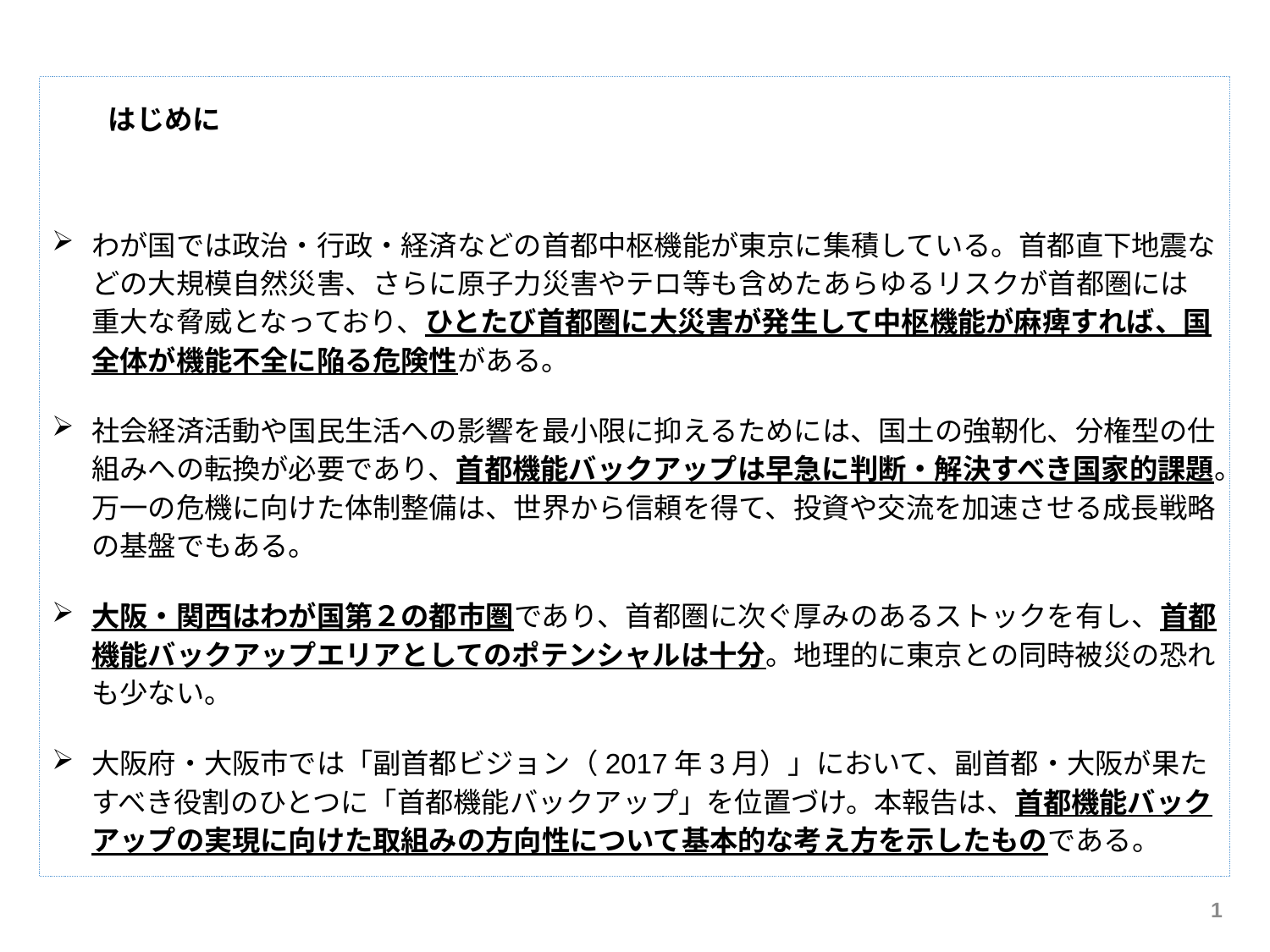

はじめに

わが国では政治・行政・経済などの首都中枢機能が東京に集積している。首都直下地震などの大規模自然災害、さらに原子力災害やテロ等も含めたあらゆるリスクが首都圏には重大な脅威となっており、ひとたび首都圏に大災害が発生して中枢機能が麻痺すれば、国全体が機能不全に陥る危険性がある。
社会経済活動や国民生活への影響を最小限に抑えるためには、国土の強靭化、分権型の仕組みへの転換が必要であり、首都機能バックアップは早急に判断・解決すべき国家的課題。万一の危機に向けた体制整備は、世界から信頼を得て、投資や交流を加速させる成長戦略の基盤でもある。
大阪・関西はわが国第２の都市圏であり、首都圏に次ぐ厚みのあるストックを有し、首都機能バックアップエリアとしてのポテンシャルは十分。地理的に東京との同時被災の恐れも少ない。
大阪府・大阪市では「副首都ビジョン（2017年3月）」において、副首都・大阪が果たすべき役割のひとつに「首都機能バックアップ」を位置づけ。本報告は、首都機能バックアップの実現に向けた取組みの方向性について基本的な考え方を示したものである。
1